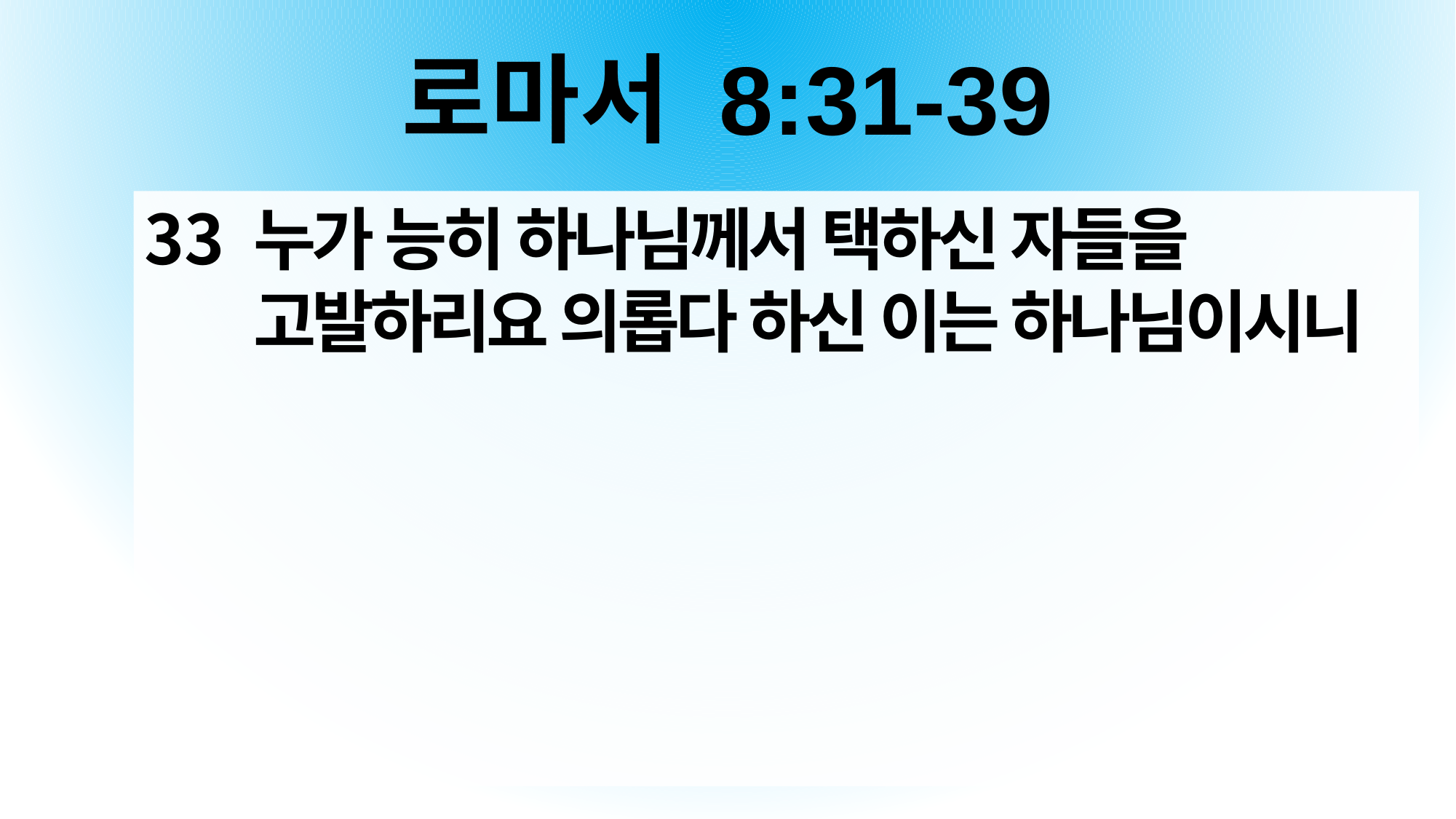

# 로마서 8:31-39
누가 능히 하나님께서 택하신 자들을 고발하리요 의롭다 하신 이는 하나님이시니